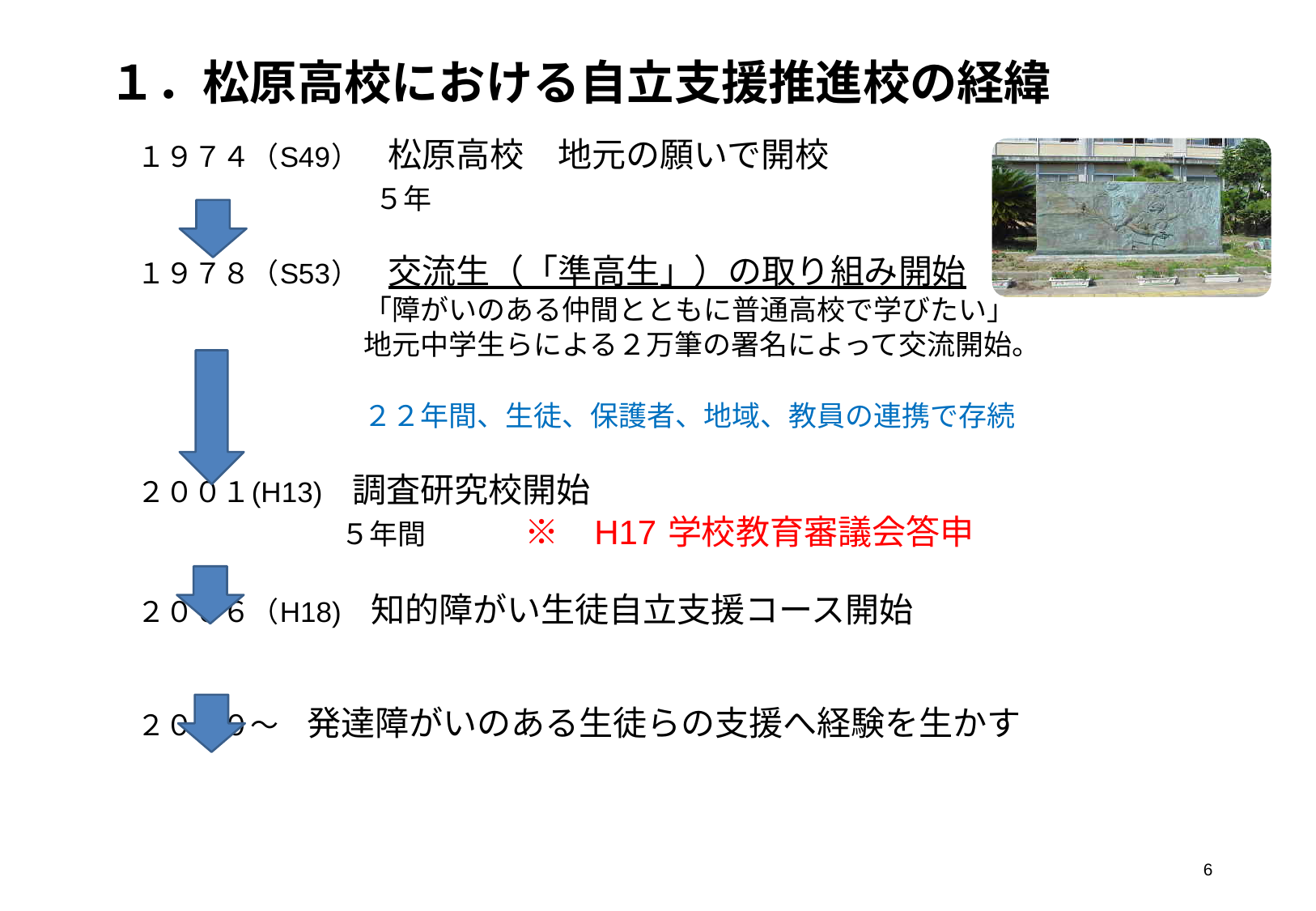

# １．松原高校における自立支援推進校の経緯

１９７４（S49）　松原高校　地元の願いで開校
　　　　　　　５年

１９７８（S53）　交流生（「準高生」）の取り組み開始
　　　　　　　　「障がいのある仲間とともに普通高校で学びたい」
　　　　　　　　地元中学生らによる２万筆の署名によって交流開始。

　　　　　　　　２２年間、生徒、保護者、地域、教員の連携で存続

２００１(H13)　調査研究校開始
　　　　　　５年間 　　　 ※　H17 学校教育審議会答申

２００６（H18)　知的障がい生徒自立支援コース開始

２０１０～　発達障がいのある生徒らの支援へ経験を生かす

6